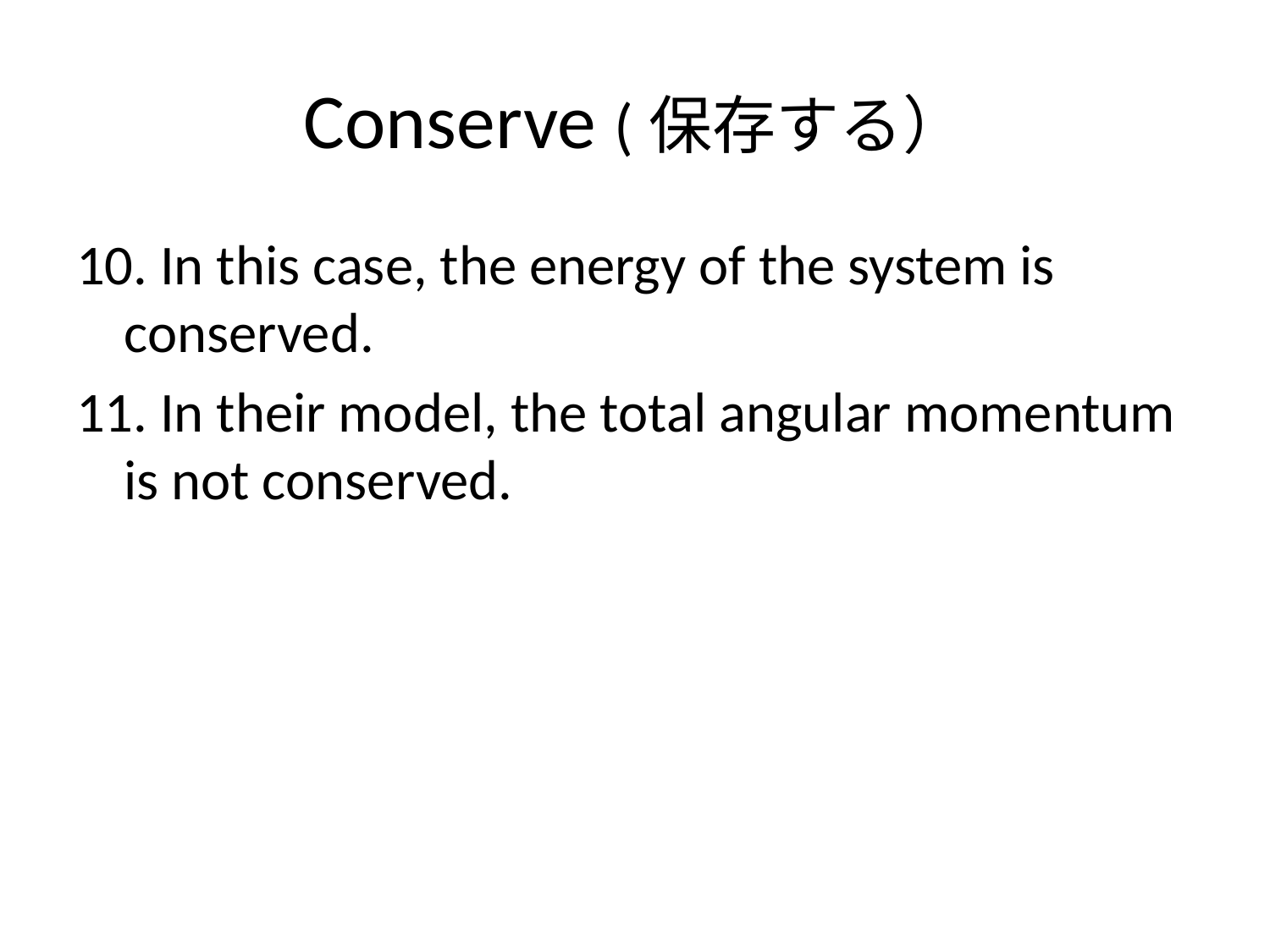

# Conserve (保存する）
10. In this case, the energy of the system is conserved.
11. In their model, the total angular momentum is not conserved.